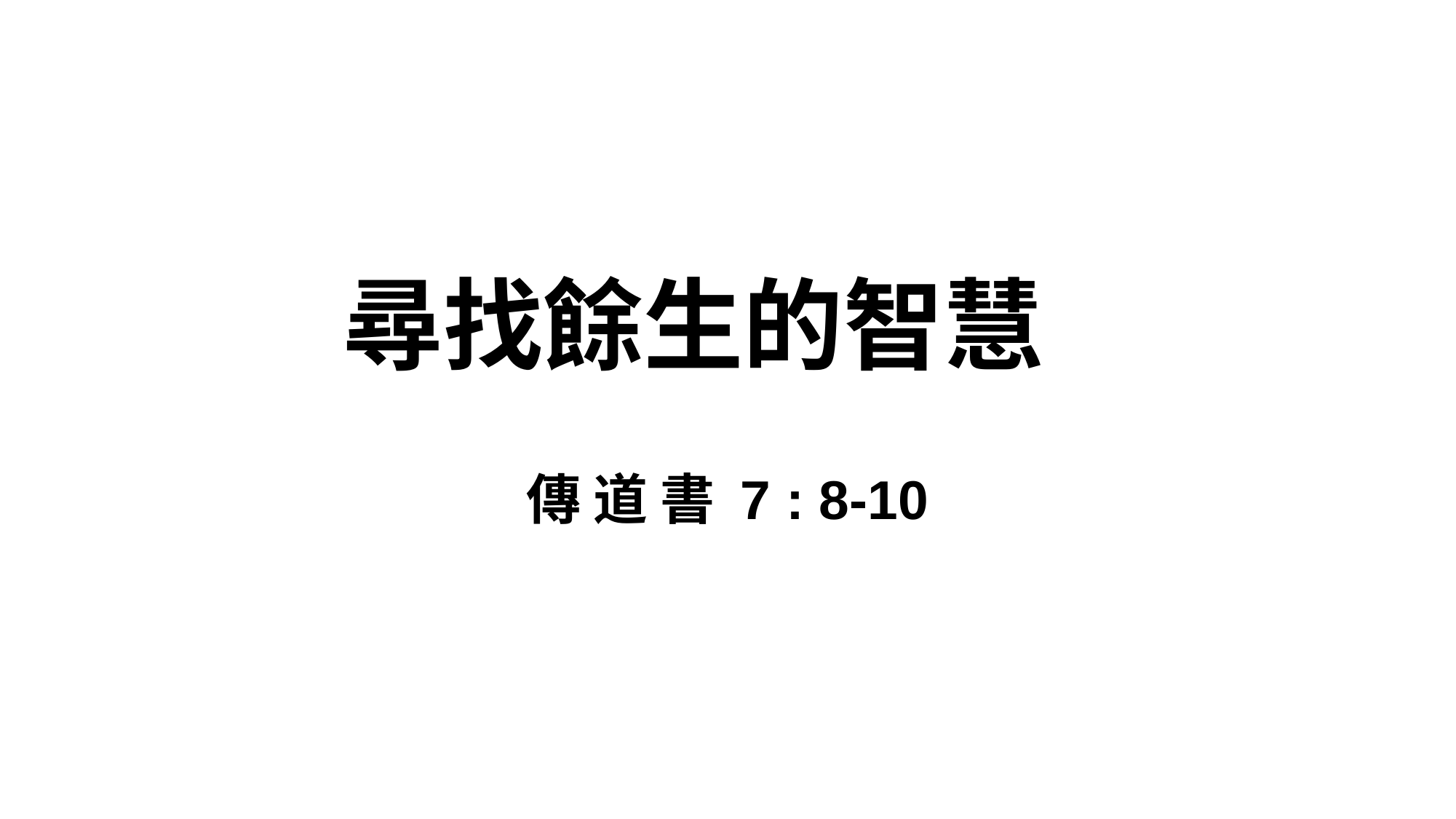

# 尋找餘生的智慧
傳 道 書 7 : 8-10